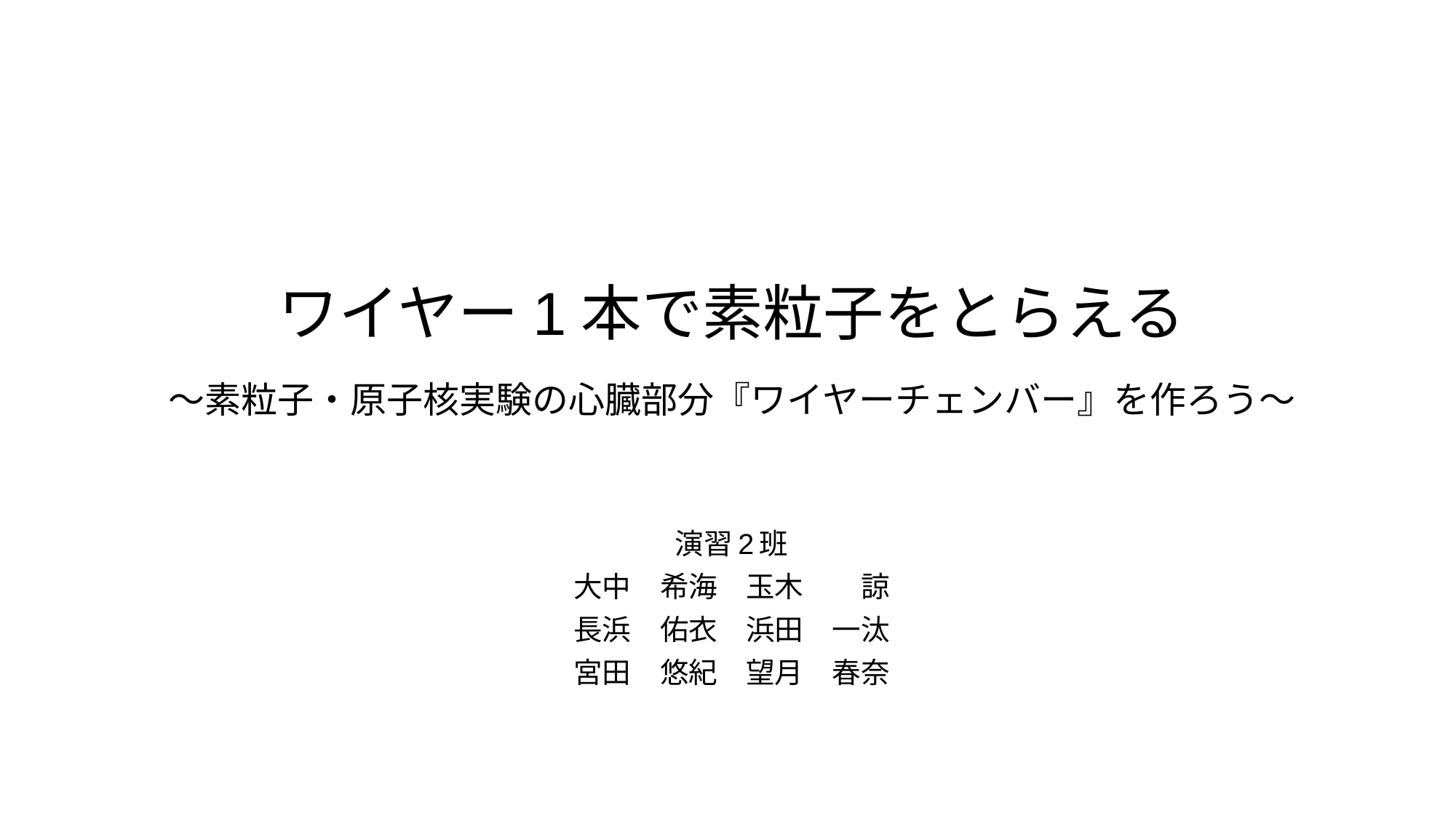

# ワイヤー1本で素粒子をとらえる ～素粒子・原子核実験の心臓部分『ワイヤーチェンバー』を作ろう～

演習2班
大中　希海　玉木　　諒
長浜　佑衣　浜田　一汰
宮田　悠紀　望月　春奈